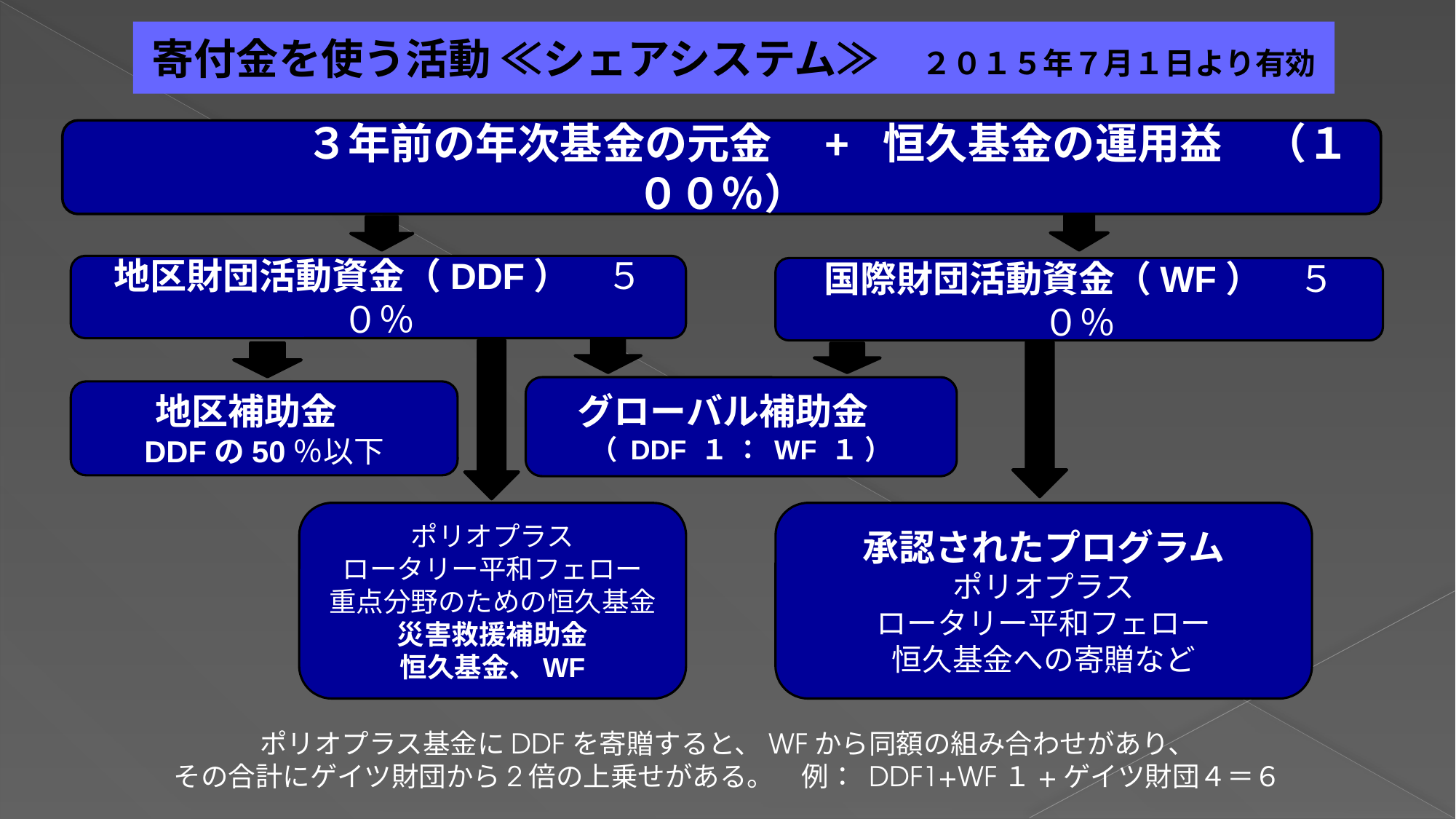

寄付金を使う活動 ≪シェアシステム≫　２０１５年７月１日より有効
　　　　　３年前の年次基金の元金　+  恒久基金の運用益　（１００％）

地区財団活動資金（DDF）　５０％
国際財団活動資金（WF）　５０％

グローバル補助金
（ DDF １ ： WF １ ）
地区補助金
DDFの50％以下
ポリオプラス
ロータリー平和フェロー
重点分野のための恒久基金
災害救援補助金
恒久基金、WF
承認されたプログラム
ポリオプラス
ロータリー平和フェロー
恒久基金への寄贈など
ポリオプラス基金にDDFを寄贈すると、WFから同額の組み合わせがあり、
その合計にゲイツ財団から2倍の上乗せがある。　例： DDF1+WF１+ゲイツ財団４＝６